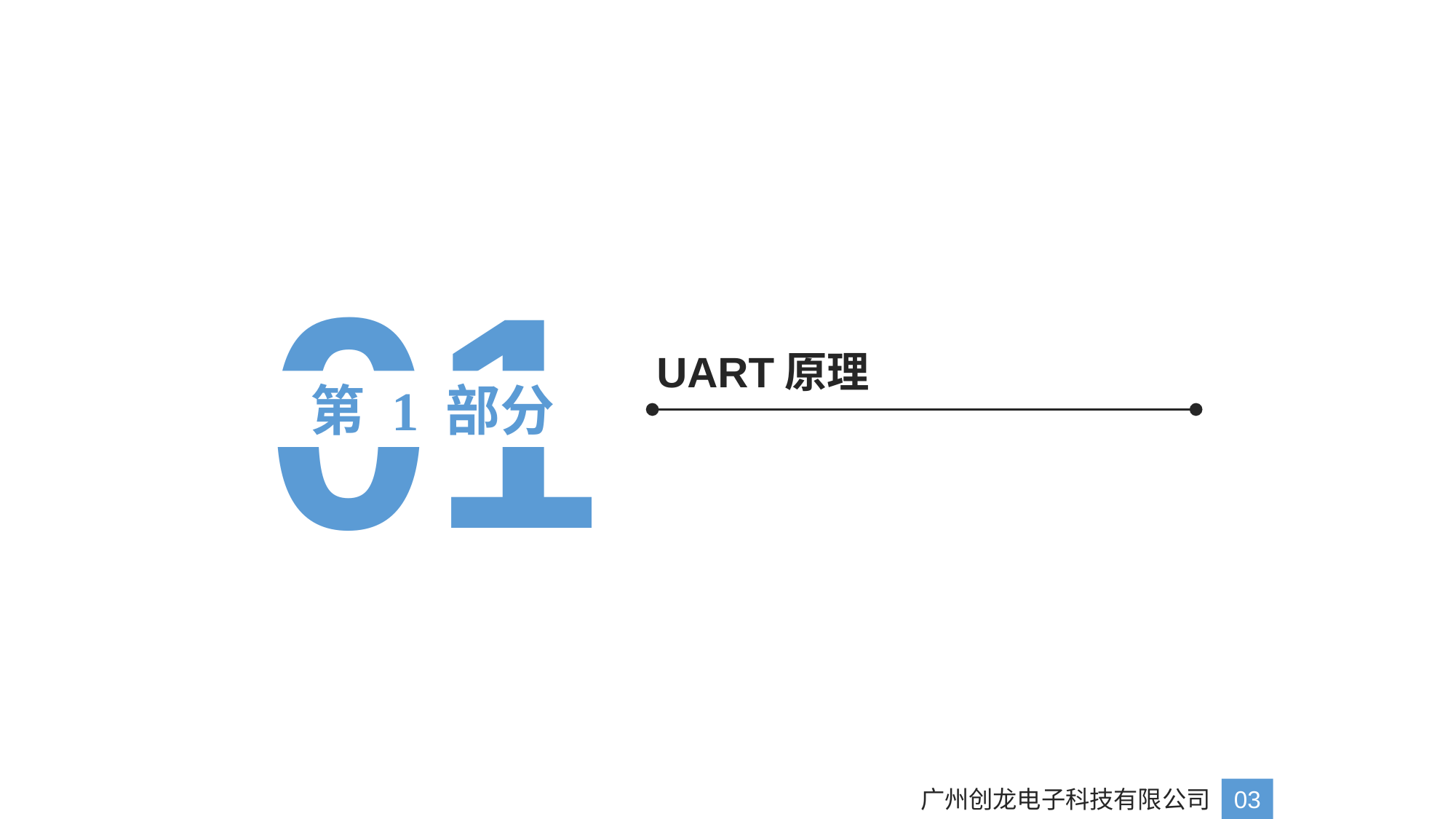

01
UART原理

第 1 部分

广州创龙电子科技有限公司
03